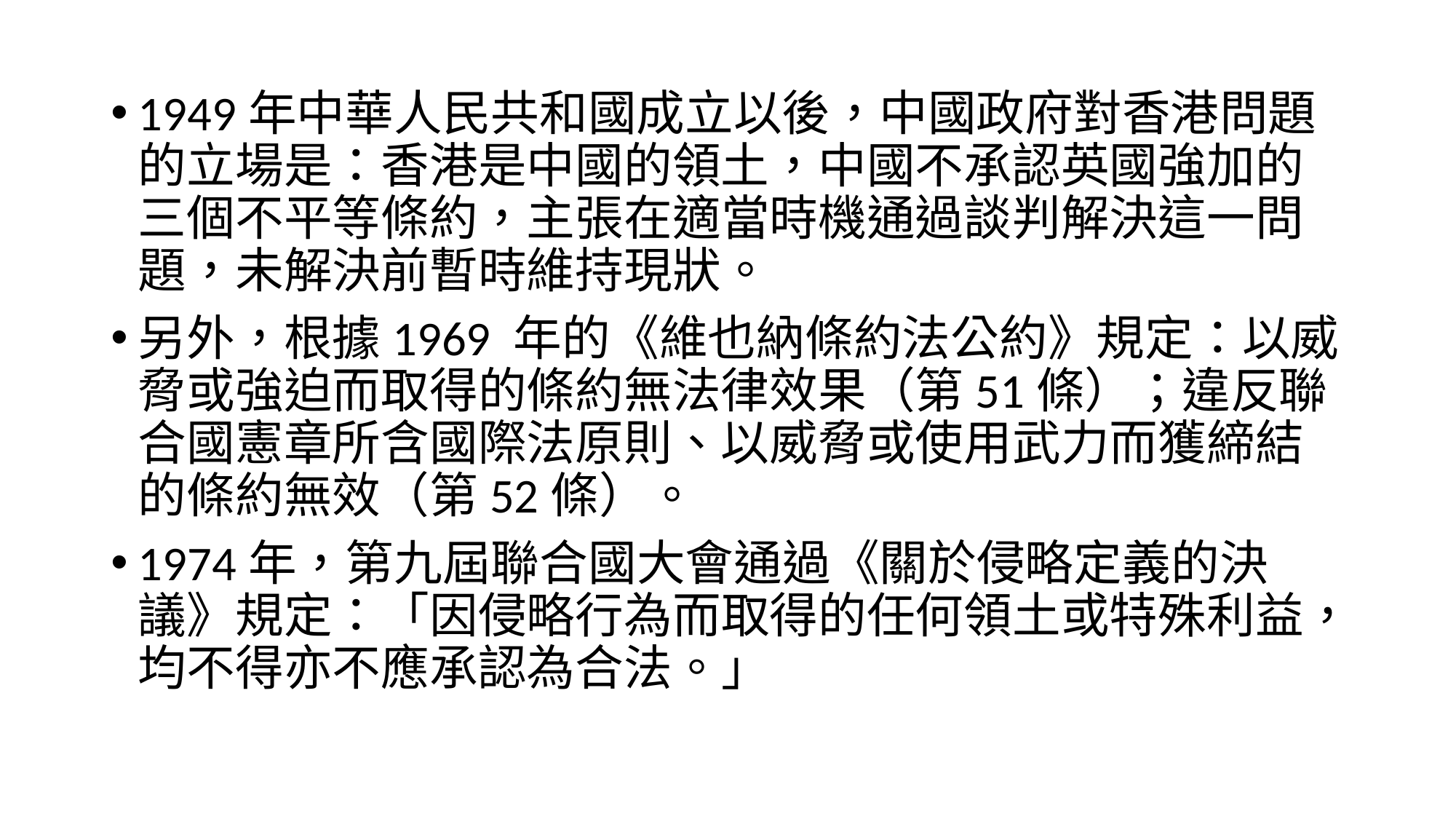

1949年中華人民共和國成立以後，中國政府對香港問題的立場是：香港是中國的領土，中國不承認英國強加的三個不平等條約，主張在適當時機通過談判解決這一問題，未解決前暫時維持現狀。
另外，根據1969 年的《維也納條約法公約》規定：以威脅或強迫而取得的條約無法律效果（第51條）；違反聯合國憲章所含國際法原則、以威脅或使用武力而獲締結的條約無效（第52條）。
1974年，第九屆聯合國大會通過《關於侵略定義的決議》規定：「因侵略行為而取得的任何領土或特殊利益，均不得亦不應承認為合法。」
#